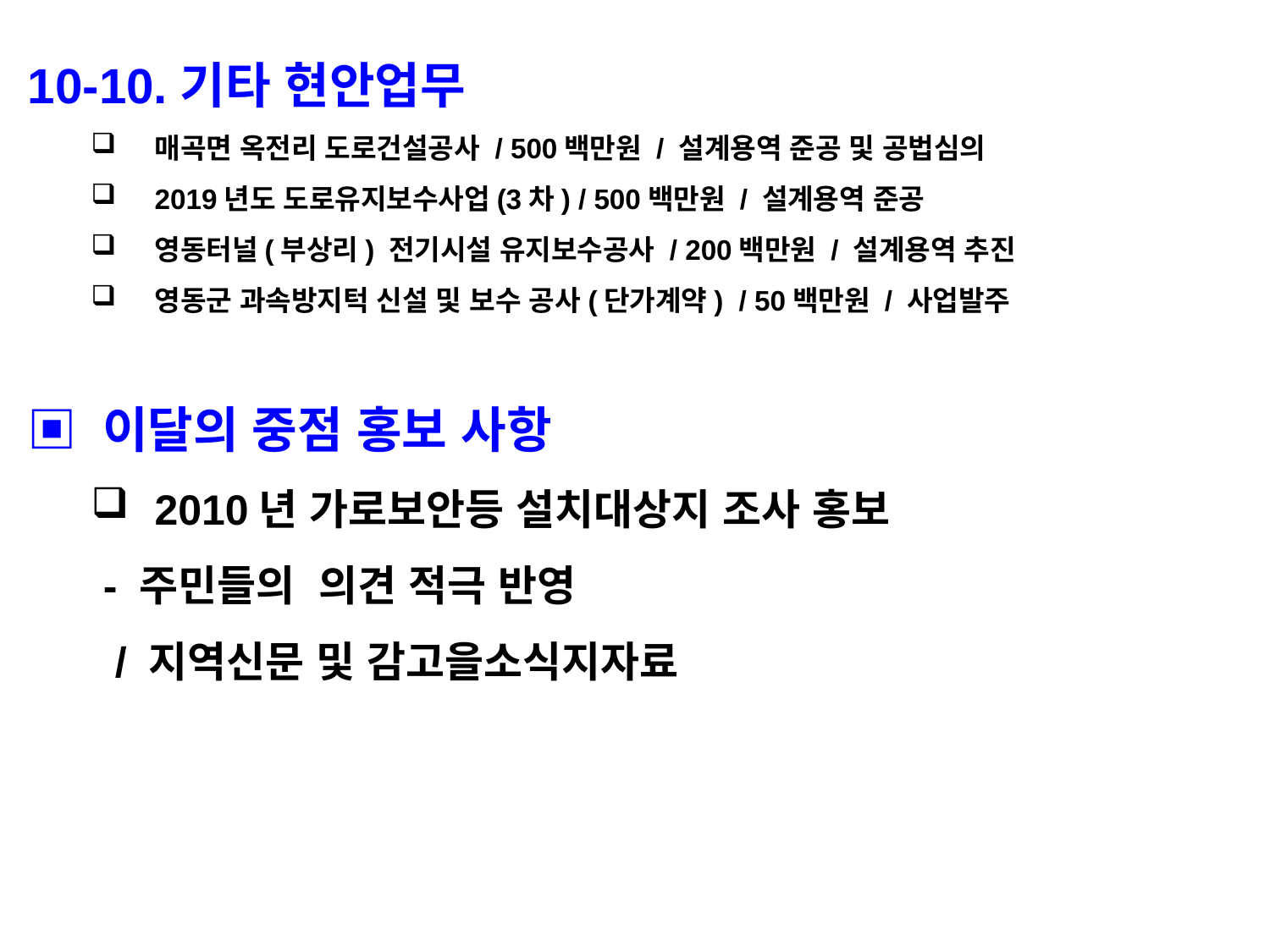

10-10.기타 현안업무
매곡면 옥전리 도로건설공사 / 500백만원 / 설계용역 준공 및 공법심의
2019년도 도로유지보수사업(3차) / 500백만원 / 설계용역 준공
영동터널(부상리) 전기시설 유지보수공사 / 200백만원 / 설계용역 추진
영동군 과속방지턱 신설 및 보수 공사(단가계약)  / 50백만원 / 사업발주

▣ 이달의 중점 홍보 사항
2010년 가로보안등 설치대상지 조사 홍보
 - 주민들의  의견 적극 반영
  / 지역신문 및 감고을소식지자료